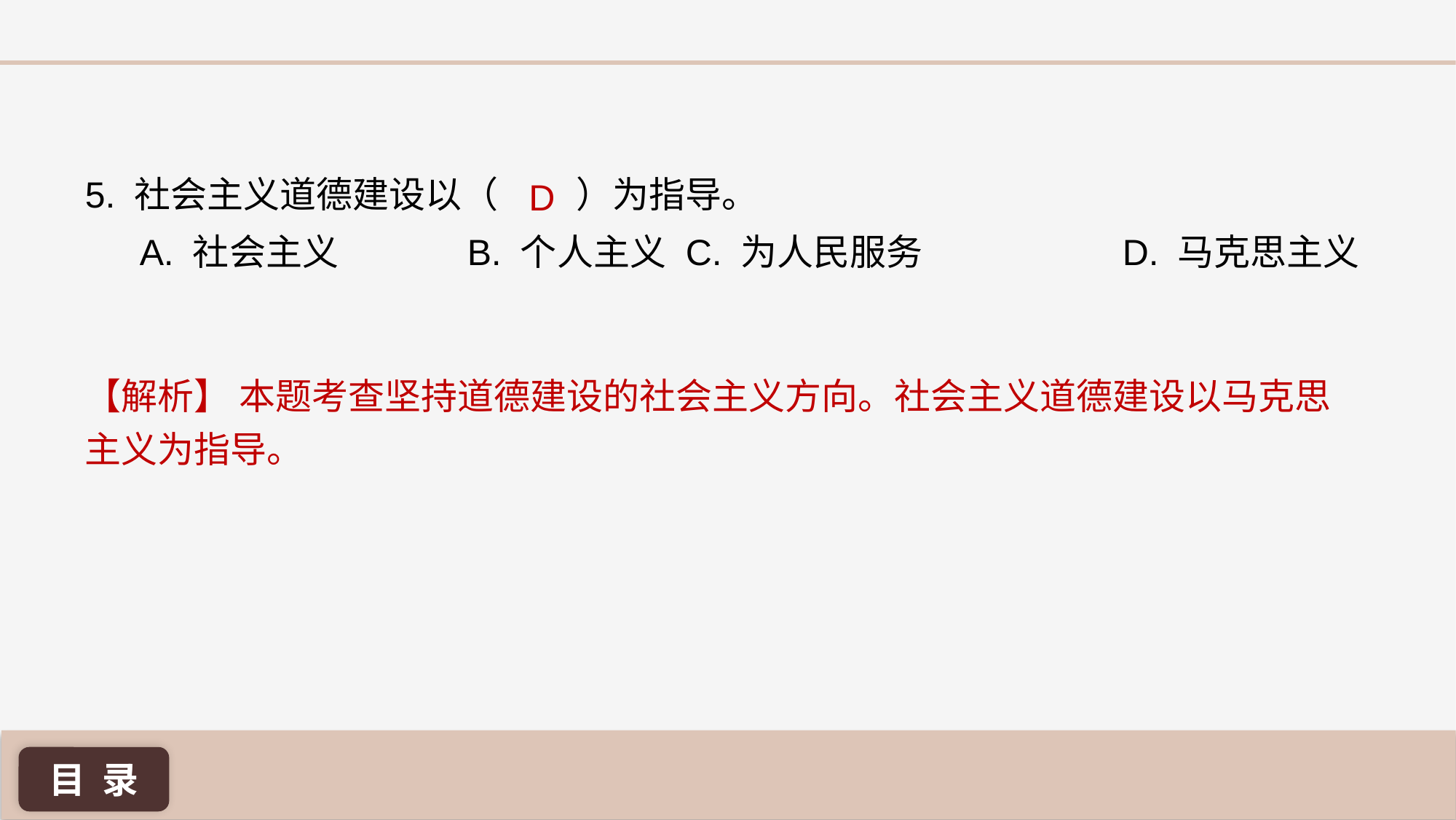

D
5. 社会主义道德建设以（ 	）为指导。
A. 社会主义 		B. 个人主义 	C. 为人民服务 		D. 马克思主义
【解析】 本题考查坚持道德建设的社会主义方向。社会主义道德建设以马克思主义为指导。